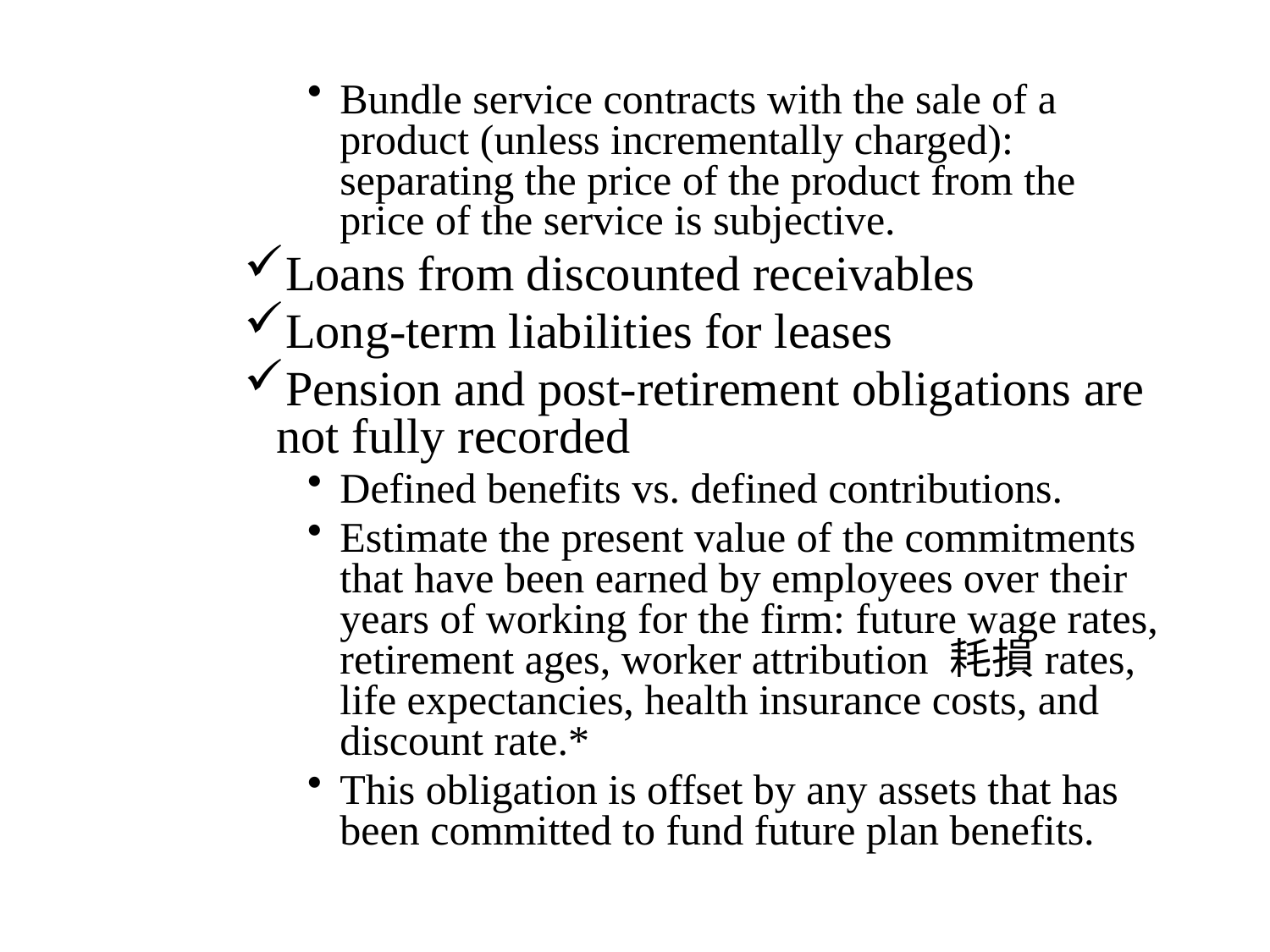

Bundle service contracts with the sale of a product (unless incrementally charged): separating the price of the product from the price of the service is subjective.
Loans from discounted receivables
Long-term liabilities for leases
Pension and post-retirement obligations are not fully recorded
Defined benefits vs. defined contributions.
Estimate the present value of the commitments that have been earned by employees over their years of working for the firm: future wage rates, retirement ages, worker attribution 耗損rates, life expectancies, health insurance costs, and discount rate.*
This obligation is offset by any assets that has been committed to fund future plan benefits.